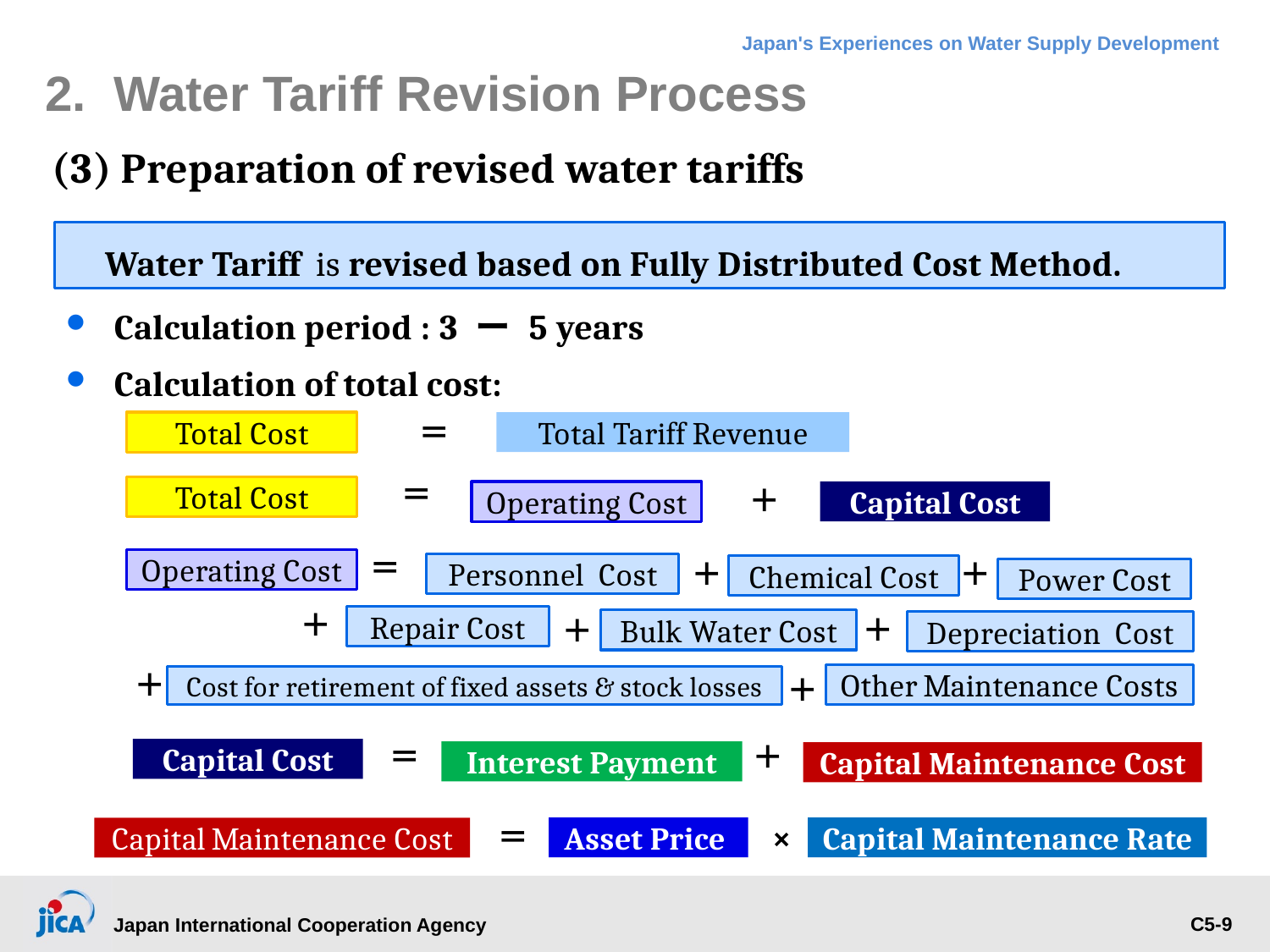

# 2.  Water Tariff Revision Process
(3) Preparation of revised water tariffs
Water Tariff  is revised based on Fully Distributed Cost Method.
Calculation period : 3 ー 5 years
Calculation of total cost:

＝
Total Cost
Total Tariff Revenue
＝
＋
Total Cost
Operating Cost
Capital Cost
＝
＋
＋
Operating Cost
Personnel  Cost
Chemical Cost
Power Cost
＋
＋
＋
Repair Cost
Bulk Water Cost
Depreciation  Cost
＋
＋
Other Maintenance Costs
Cost for retirement of fixed assets & stock losses
＝
＋
Capital Cost
Interest Payment
Capital Maintenance Cost
＝
×
Asset Price
Capital Maintenance Rate
Capital Maintenance Cost